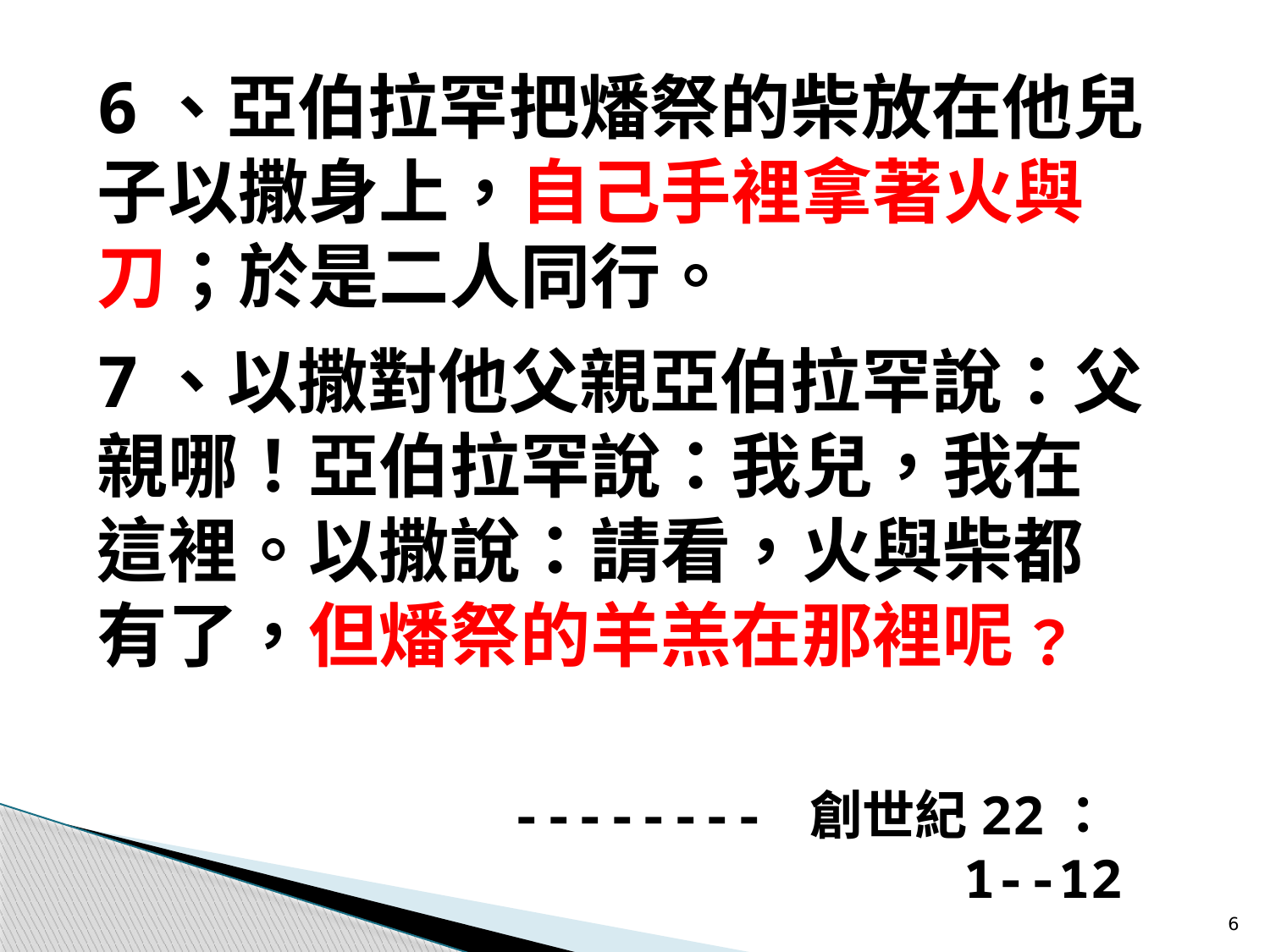

6、亞伯拉罕把燔祭的柴放在他兒子以撒身上，自己手裡拿著火與刀；於是二人同行。
7、以撒對他父親亞伯拉罕說：父親哪！亞伯拉罕說：我兒，我在這裡。以撒說：請看，火與柴都有了，但燔祭的羊羔在那裡呢﹖
-------- 創世紀22：1--12
6